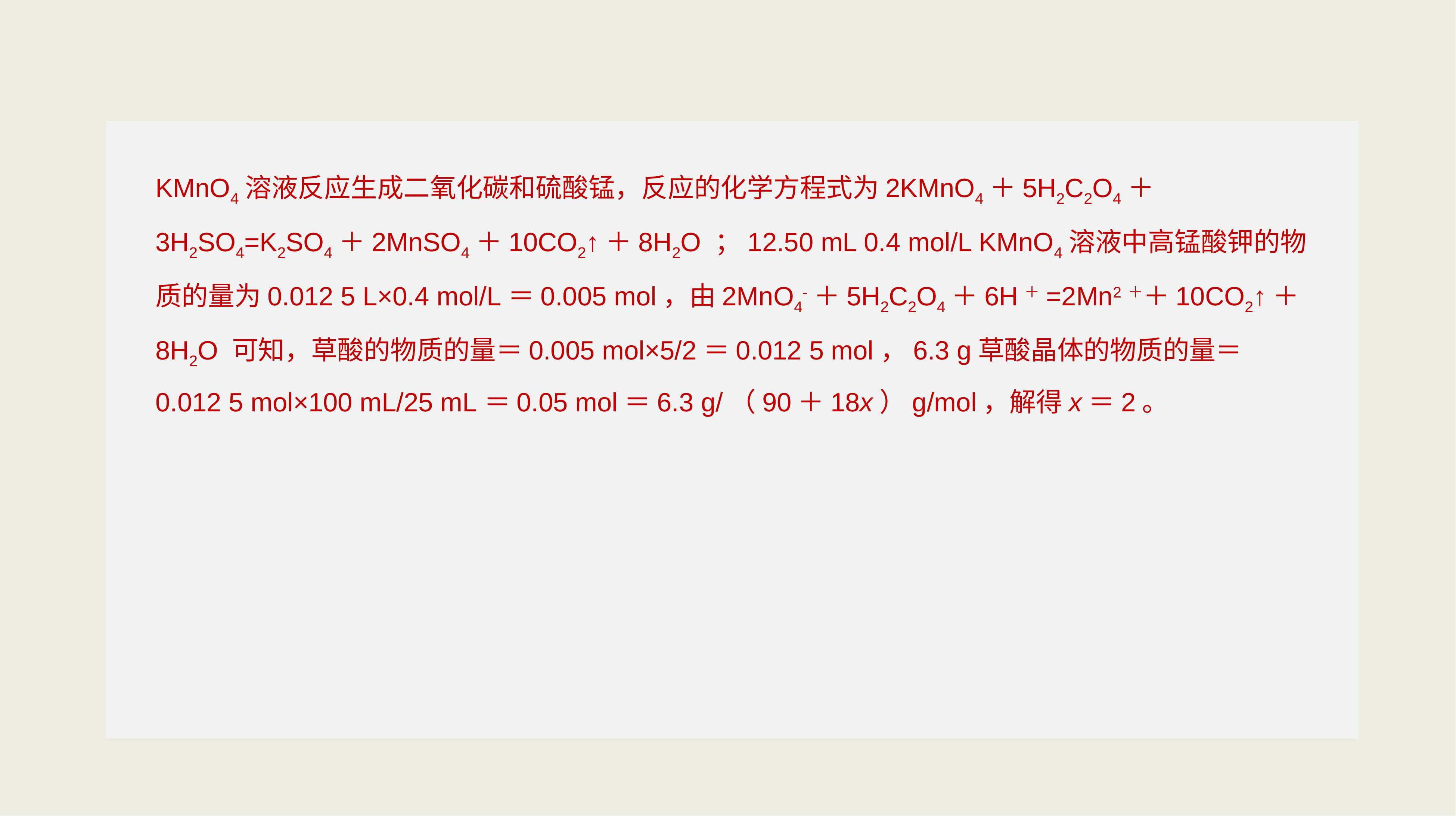

KMnO4溶液反应生成二氧化碳和硫酸锰，反应的化学方程式为2KMnO4＋5H2C2O4＋3H2SO4=K2SO4＋2MnSO4＋10CO2↑＋8H2O ；12.50 mL 0.4 mol/L KMnO4溶液中高锰酸钾的物质的量为0.012 5 L×0.4 mol/L＝0.005 mol，由2MnO4-＋5H2C2O4＋6H＋=2Mn2＋＋10CO2↑＋8H2O 可知，草酸的物质的量＝0.005 mol×5/2＝0.012 5 mol，6.3 g草酸晶体的物质的量＝0.012 5 mol×100 mL/25 mL＝0.05 mol＝6.3 g/（90＋18x）g/mol，解得x＝2。